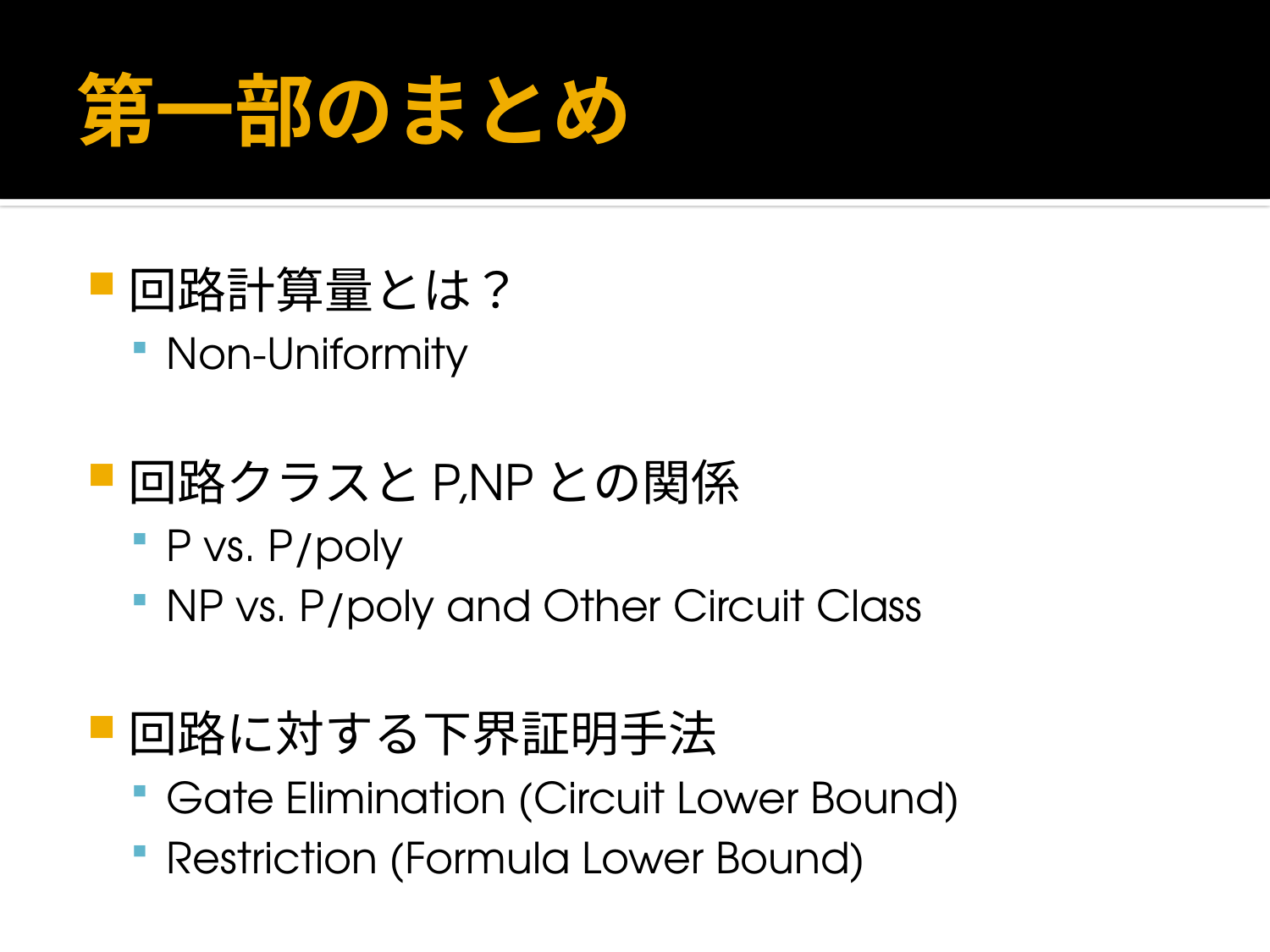

# 第一部のまとめ
回路計算量とは？
Non-Uniformity

回路クラスとP,NPとの関係
P vs. P/poly
NP vs. P/poly and Other Circuit Class

回路に対する下界証明手法
Gate Elimination (Circuit Lower Bound)
Restriction (Formula Lower Bound)